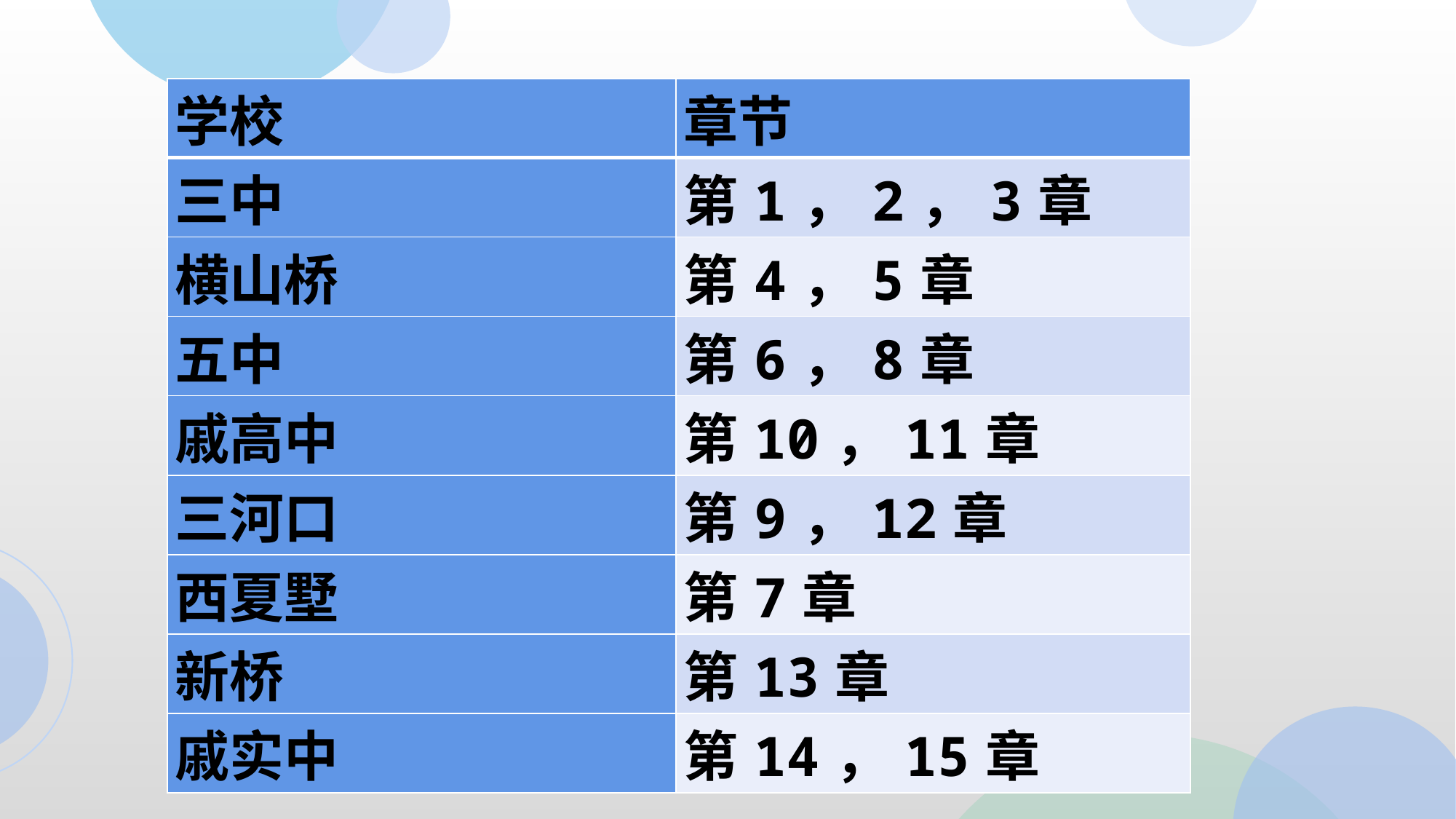

| 学校 | 章节 |
| --- | --- |
| 三中 | 第1，2，3章 |
| 横山桥 | 第4，5章 |
| 五中 | 第6，8章 |
| 戚高中 | 第10，11章 |
| 三河口 | 第9，12章 |
| 西夏墅 | 第7章 |
| 新桥 | 第13章 |
| 戚实中 | 第14，15章 |